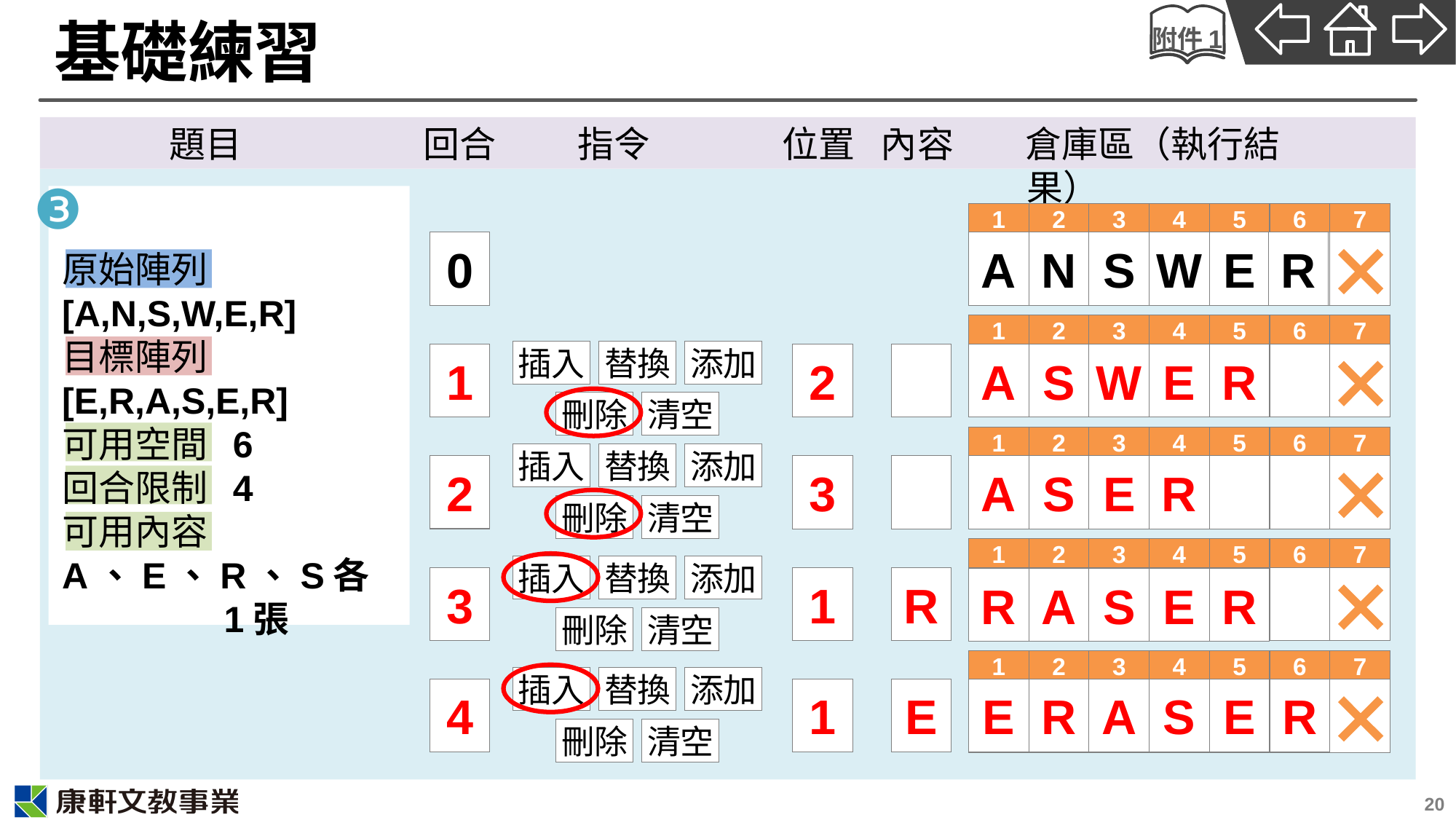

# 基礎練習
附件1

題目
回合
指令
位置
內容
倉庫區（執行結果）

❸

1
2
3
4
5
6
7
A
N
S

W

E
R

0
原始陣列
[A,N,S,W,E,R]
目標陣列
[E,R,A,S,E,R]
可用空間  6
回合限制  4
可用內容
A、E、R、S各1張

1
2
3
4
5
6
7

插入
替換
添加

1

2

A
S
W
E
R

刪除
清空
1
2
3
4
5
6
7

插入
替換
添加
2
A
S
E
R

3

刪除
清空
1
2
3
4
5
6
7

插入
替換
添加
3

1

R
R
A
S
E
R
刪除
清空
1
2
3
4
5
6
7

插入
替換
添加

4

1

E
E
R
A
S
E
R
刪除
清空
20